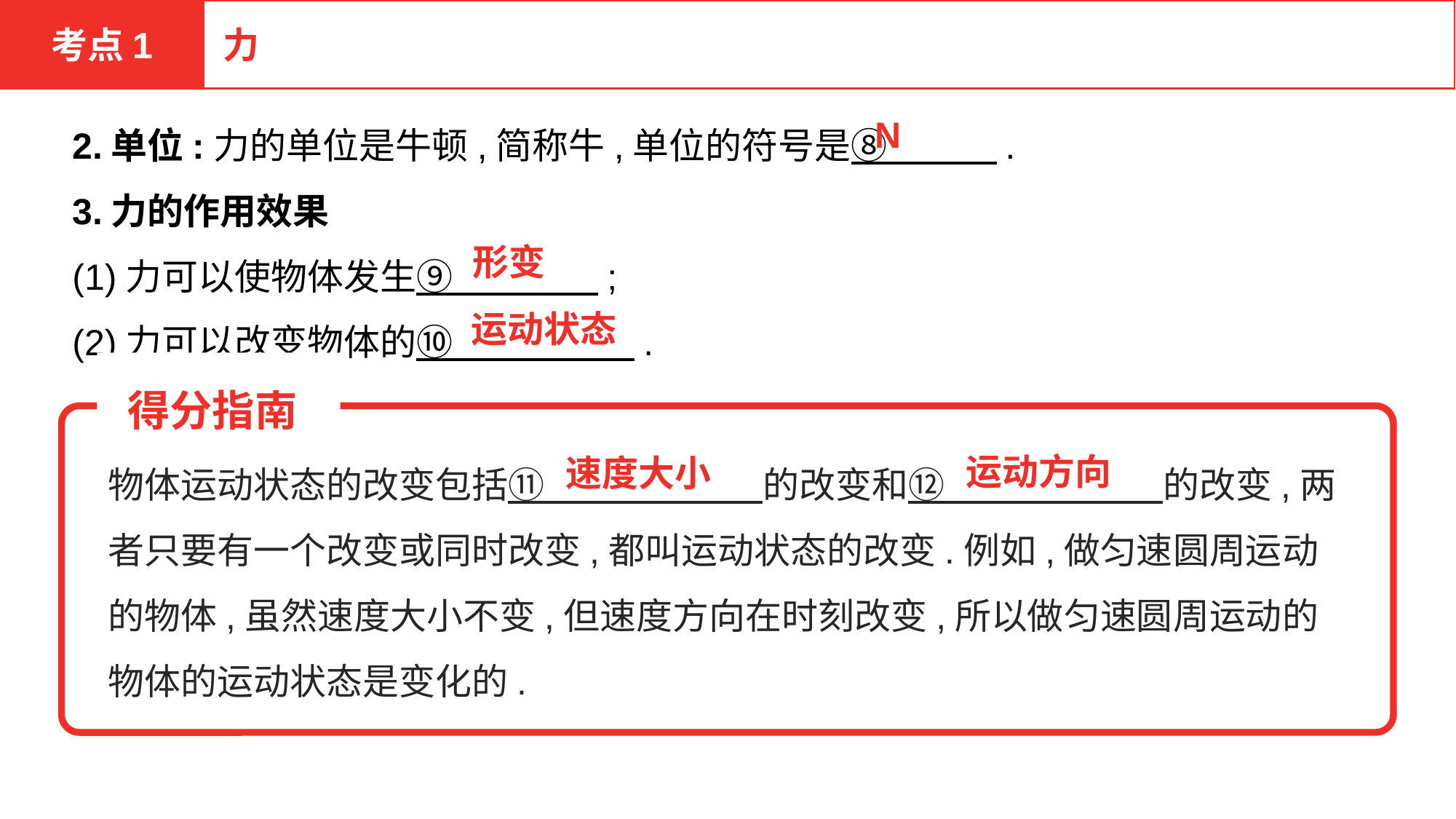

考点1
力
2.单位:力的单位是牛顿,简称牛,单位的符号是⑧　　　.
3.力的作用效果
(1)力可以使物体发生⑨　　　　;
(2)力可以改变物体的⑩　　　　　.
N
形变
运动状态
 得分指南

物体运动状态的改变包括⑪　　　　　　的改变和⑫　　　　　　的改变,两者只要有一个改变或同时改变,都叫运动状态的改变.例如,做匀速圆周运动的物体,虽然速度大小不变,但速度方向在时刻改变,所以做匀速圆周运动的物体的运动状态是变化的.
运动方向
速度大小